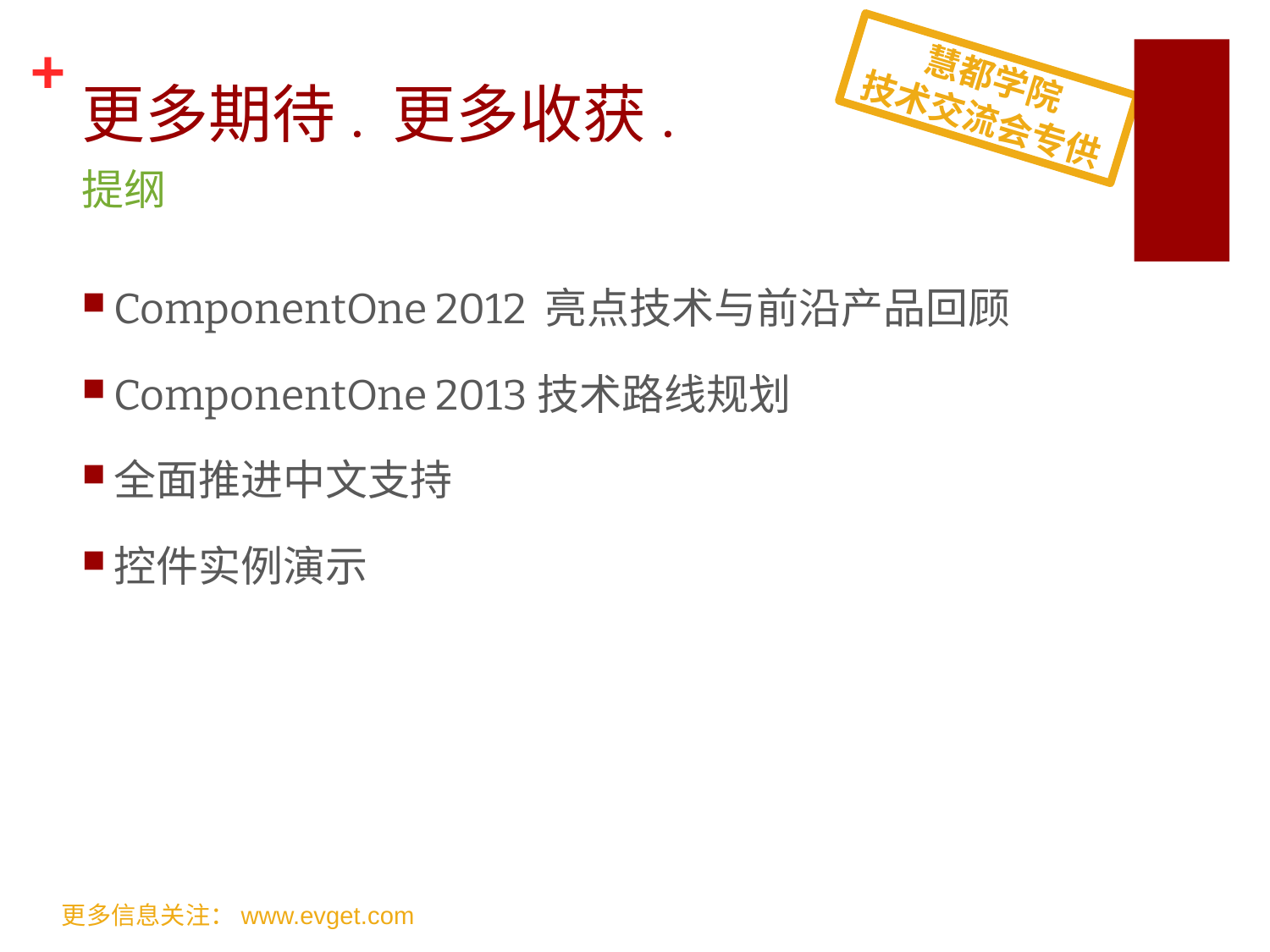

# 更多期待. 更多收获.
提纲
ComponentOne 2012 亮点技术与前沿产品回顾
ComponentOne 2013技术路线规划
全面推进中文支持
控件实例演示